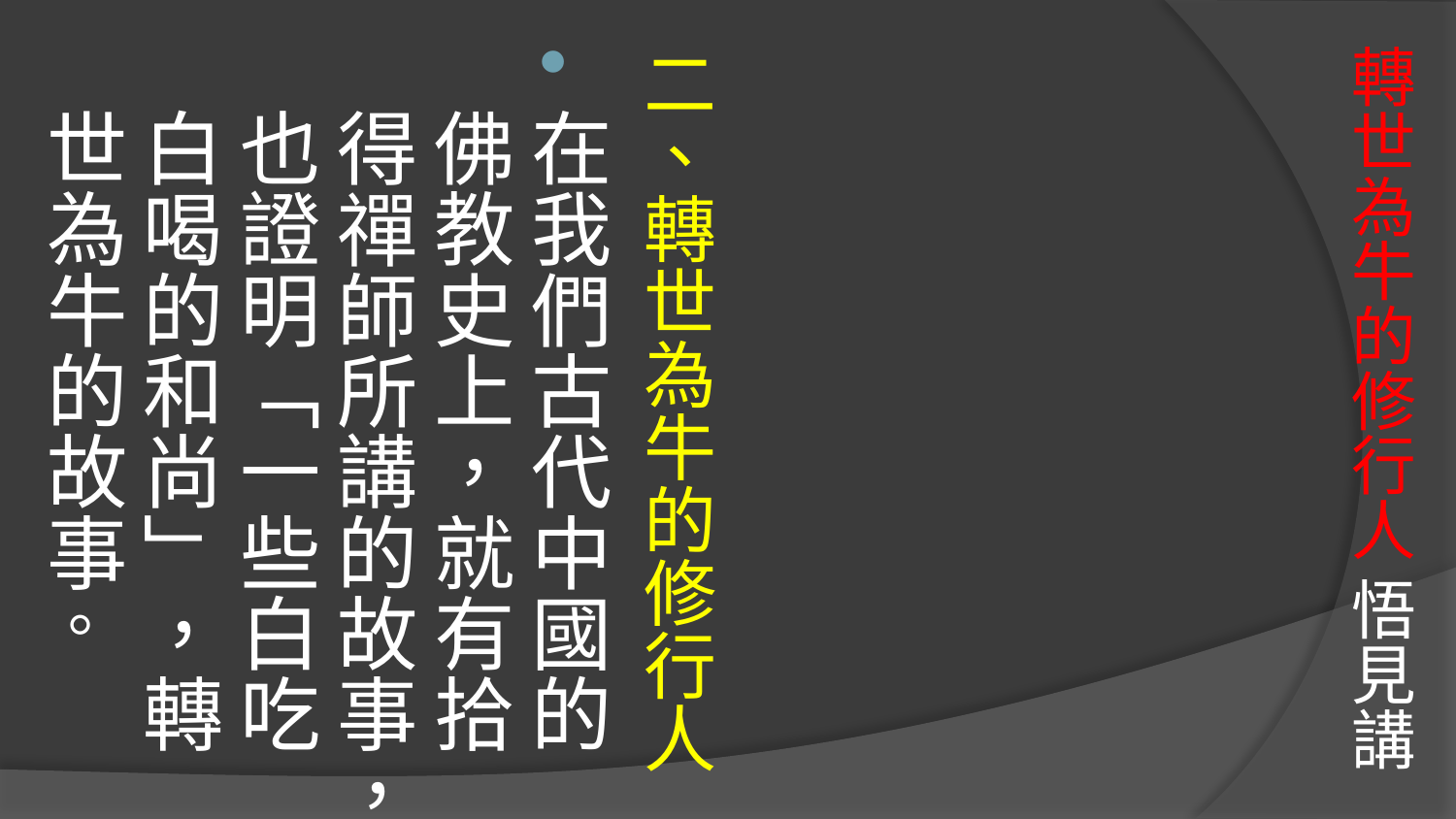

# 轉世為牛的修行人 悟見講
二、轉世為牛的修行人
在我們古代中國的佛教史上，就有拾得禪師所講的故事，也證明「一些白吃白喝的和尚」，轉世為牛的故事。